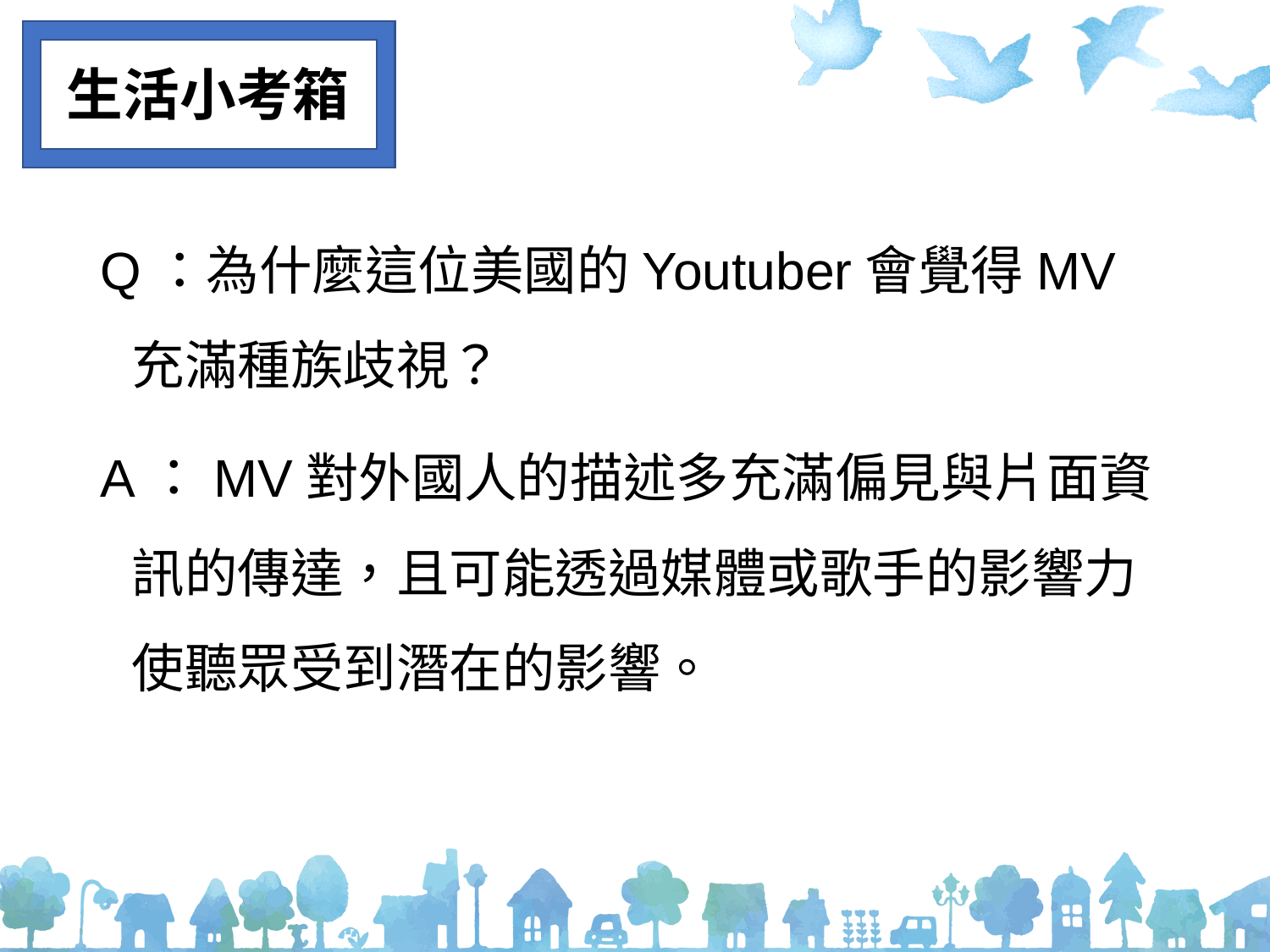

生活小考箱
Q：為什麼這位美國的Youtuber會覺得MV充滿種族歧視？
A：MV對外國人的描述多充滿偏見與片面資訊的傳達，且可能透過媒體或歌手的影響力使聽眾受到潛在的影響。